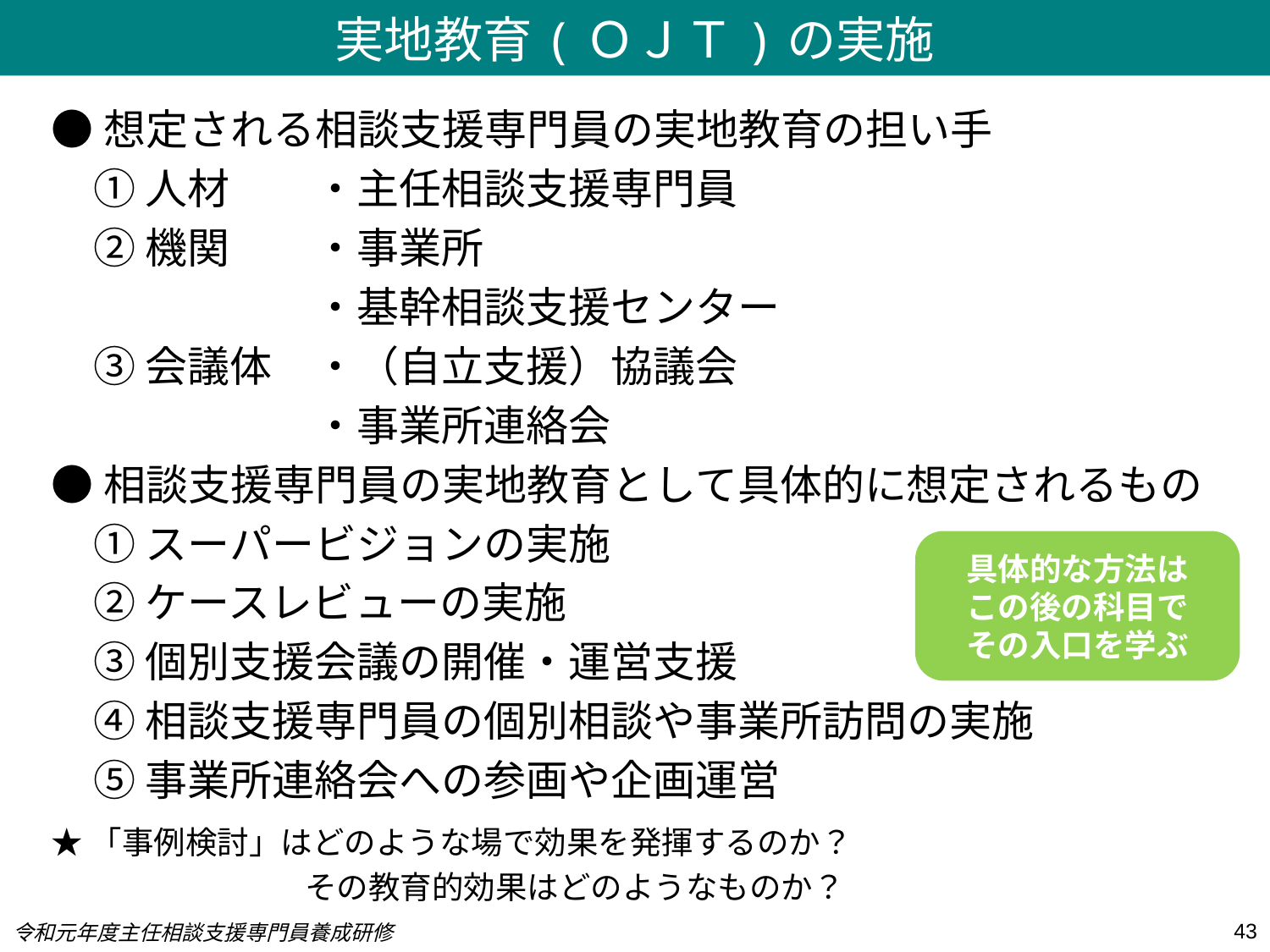

実地教育(ＯＪＴ)の実施
●想定される相談支援専門員の実地教育の担い手
　① 人材　　・主任相談支援専門員
　② 機関　　・事業所
　　　　　　 ・基幹相談支援センター
　③ 会議体　・（自立支援）協議会
　　　　　　 ・事業所連絡会
●相談支援専門員の実地教育として具体的に想定されるもの
　① スーパービジョンの実施
　② ケースレビューの実施
　③ 個別支援会議の開催・運営支援
　④ 相談支援専門員の個別相談や事業所訪問の実施
　⑤ 事業所連絡会への参画や企画運営

★「事例検討」はどのような場で効果を発揮するのか？
　　　　　　　　その教育的効果はどのようなものか？
具体的な方法は
この後の科目で
その入口を学ぶ
43
令和元年度主任相談支援専門員養成研修